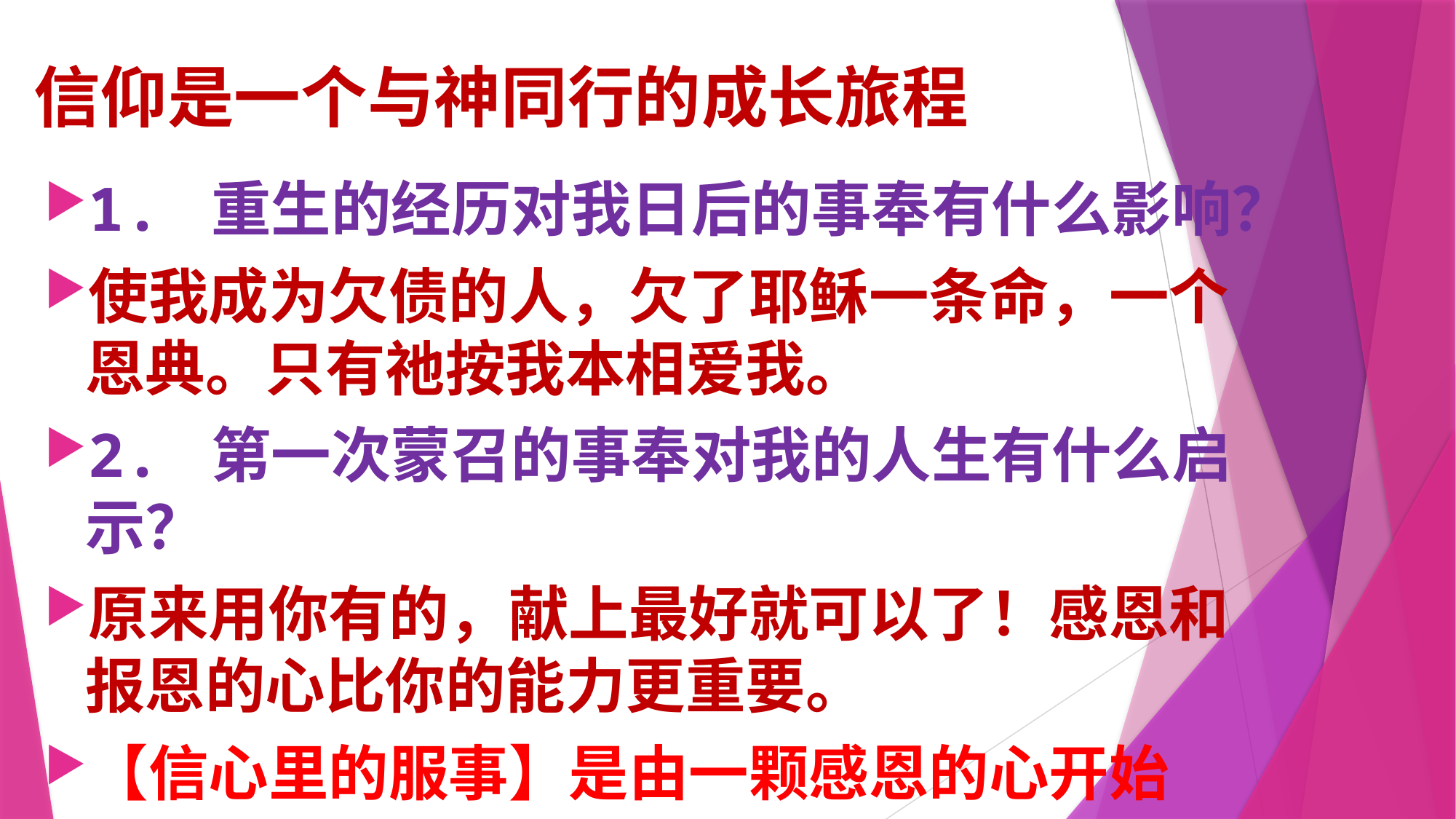

# 信仰是一个与神同行的成长旅程
1. 重生的经历对我日后的事奉有什么影响？
使我成为欠债的人，欠了耶稣一条命，一个恩典。只有祂按我本相爱我。
2. 第一次蒙召的事奉对我的人生有什么启示？
原来用你有的，献上最好就可以了！感恩和报恩的心比你的能力更重要。
【信心里的服事】是由一颗感恩的心开始